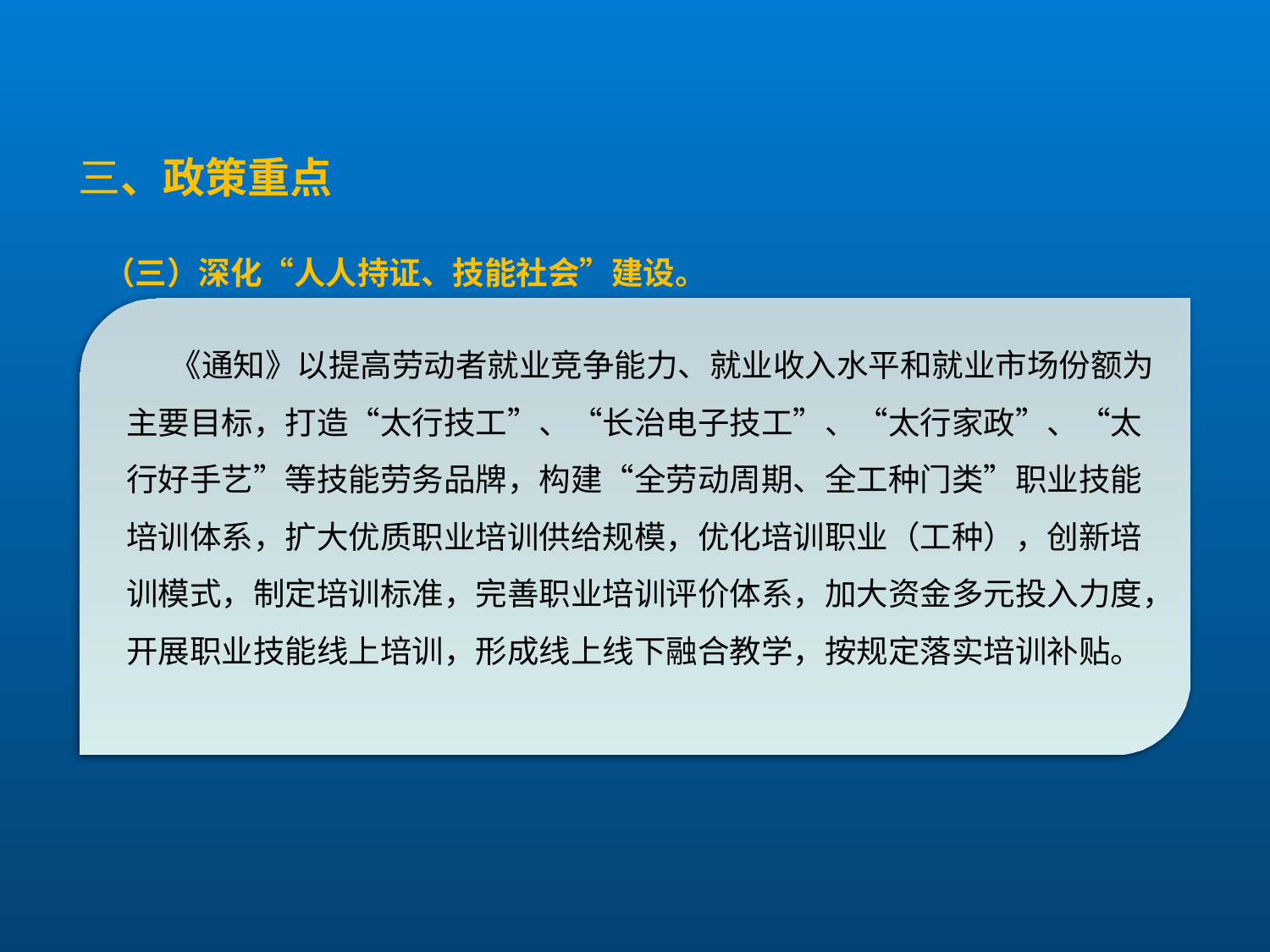

三、政策重点
 （三）深化“人人持证、技能社会”建设。

     《通知》以提高劳动者就业竞争能力、就业收入水平和就业市场份额为主要目标，打造“太行技工”、“长治电子技工”、“太行家政”、“太行好手艺”等技能劳务品牌，构建“全劳动周期、全工种门类”职业技能培训体系，扩大优质职业培训供给规模，优化培训职业（工种），创新培训模式，制定培训标准，完善职业培训评价体系，加大资金多元投入力度，开展职业技能线上培训，形成线上线下融合教学，按规定落实培训补贴。